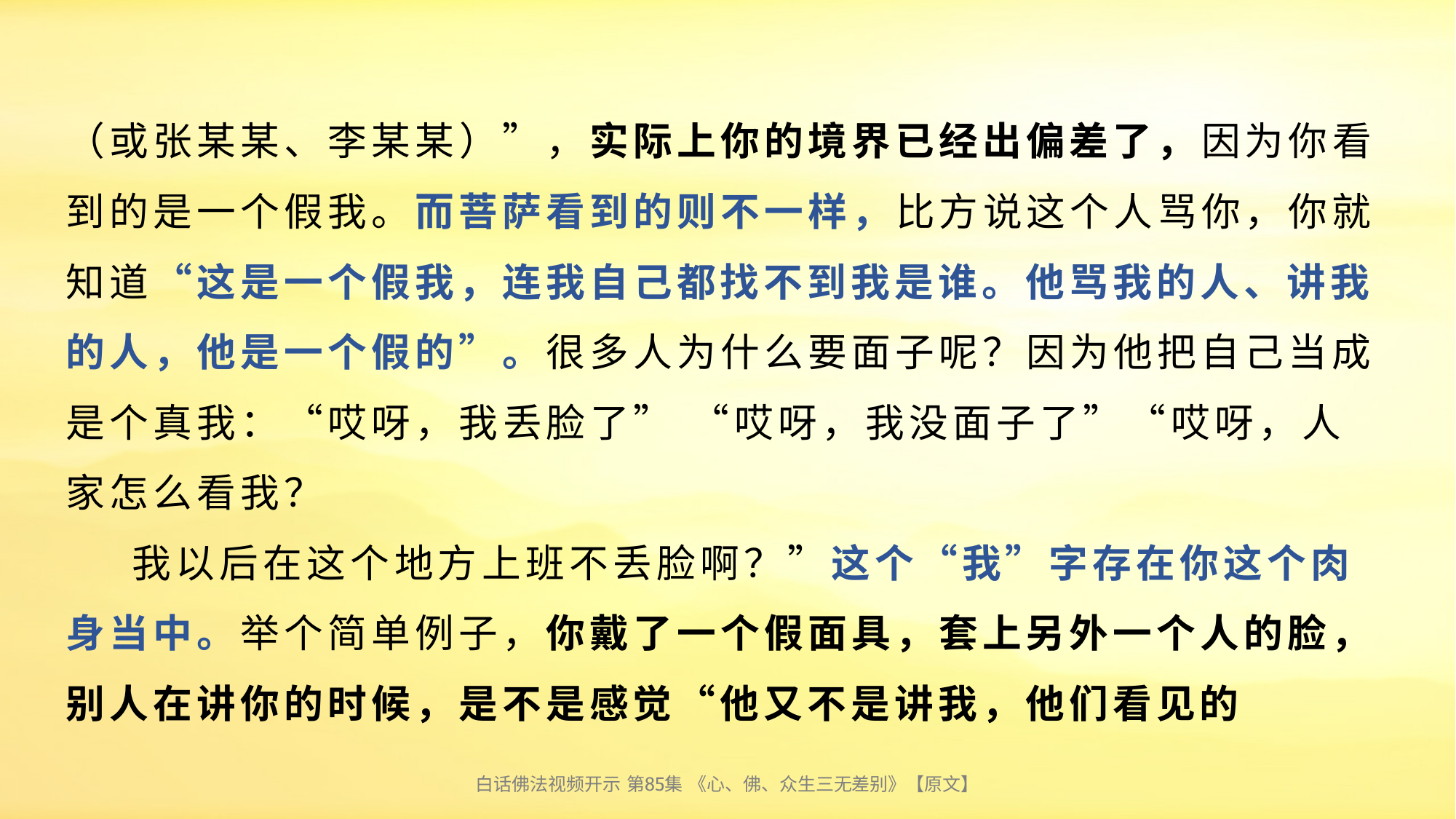

# （或张某某、李某某）”，实际上你的境界已经出偏差了，因为你看到的是一个假我。而菩萨看到的则不一样，比方说这个人骂你，你就知道“这是一个假我，连我自己都找不到我是谁。他骂我的人、讲我的人，他是一个假的”。很多人为什么要面子呢？因为他把自己当成是个真我：“哎呀，我丢脸了” “哎呀，我没面子了”“哎呀，人家怎么看我？ 我以后在这个地方上班不丢脸啊？”这个“我”字存在你这个肉身当中。举个简单例子，你戴了一个假面具，套上另外一个人的脸，别人在讲你的时候，是不是感觉“他又不是讲我，他们看见的
白话佛法视频开示 第85集 《心、佛、众生三无差别》【原文】